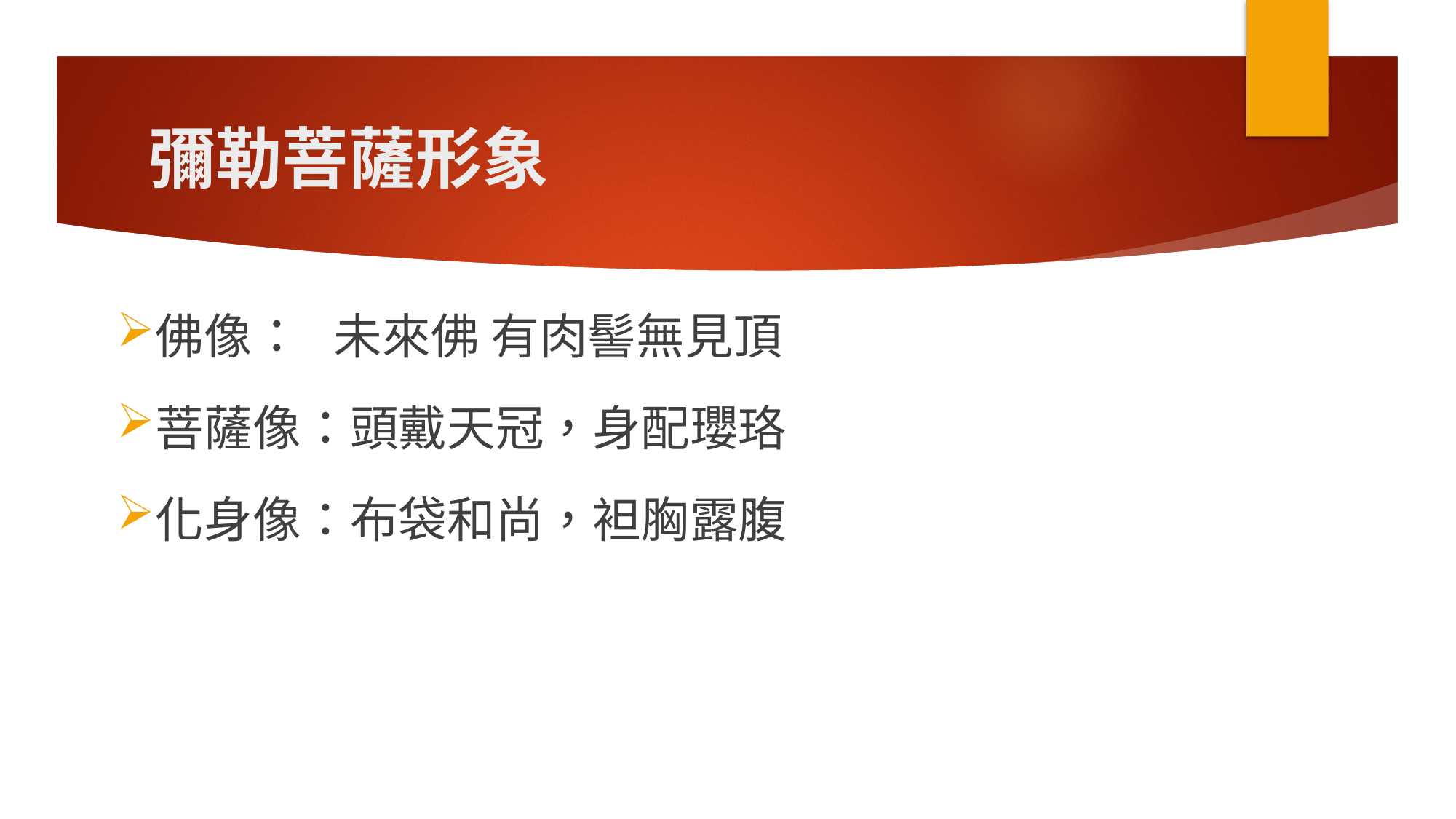

# 彌勒菩薩形象
佛像：   未來佛 有肉髻無見頂
菩薩像：頭戴天冠，身配瓔珞
化身像：布袋和尚，袒胸露腹